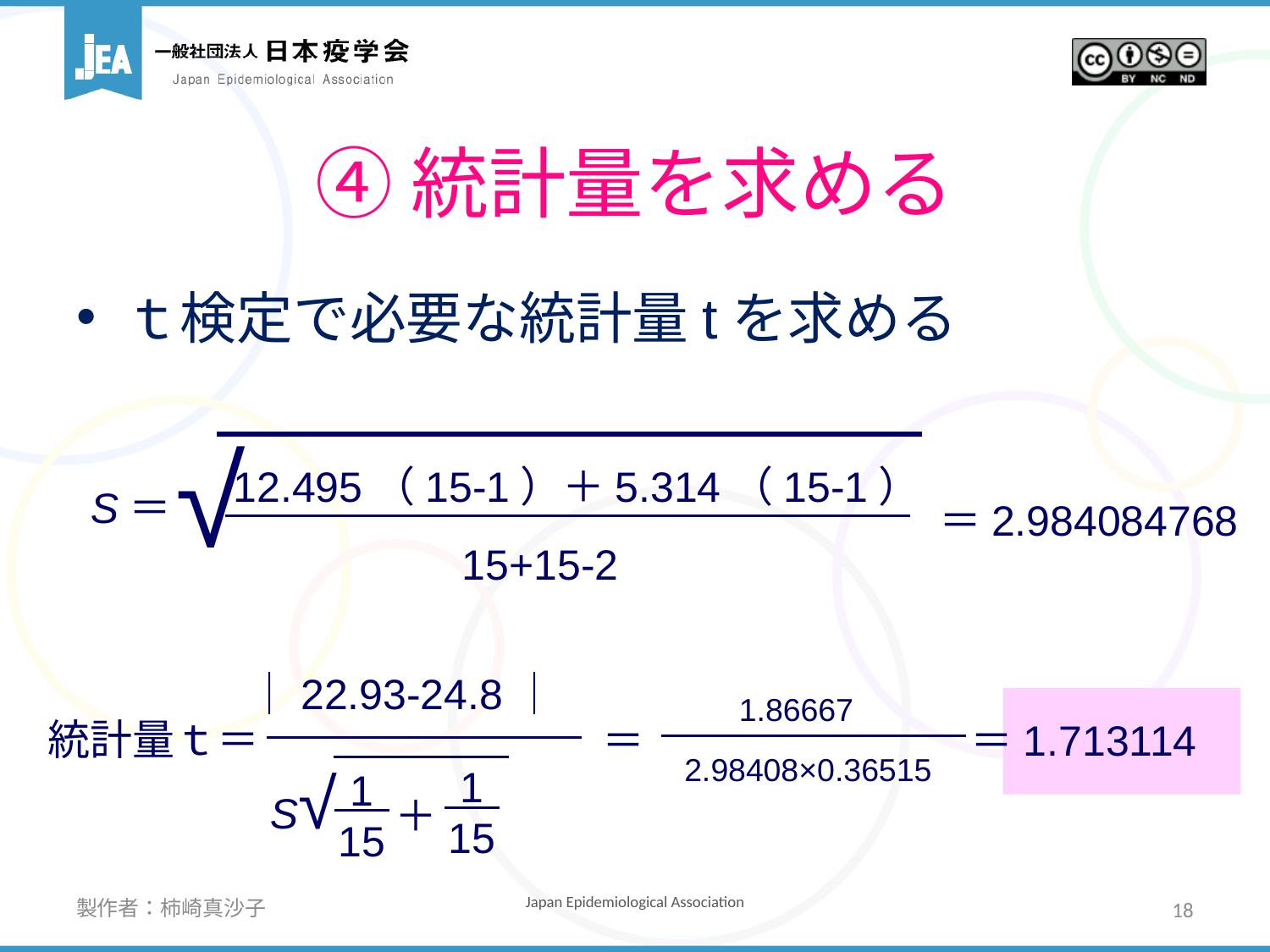

# ④統計量を求める
ｔ検定で必要な統計量tを求める

√
12.495（15-1）＋5.314（15-1）
S＝
＝2.984084768
15+15-2
｜22.93-24.8｜
1.86667
統計量ｔ＝

＝
＝1.713114

2.98408×0.36515
S√
1
15
1
15
＋
製作者：柿崎真沙子
18